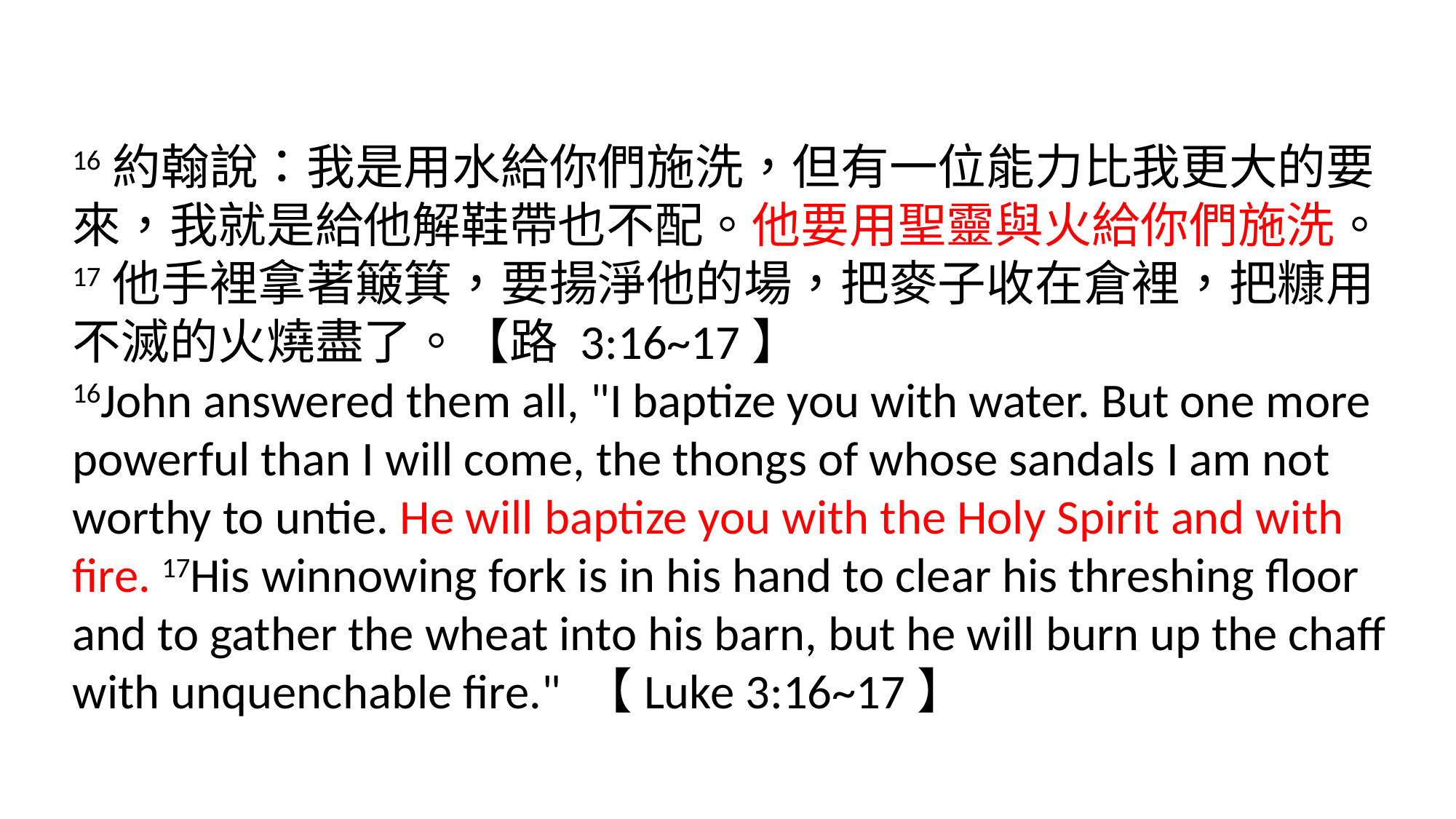

16約翰說：我是用水給你們施洗，但有一位能力比我更大的要來，我就是給他解鞋帶也不配。他要用聖靈與火給你們施洗。17他手裡拿著簸箕，要揚淨他的場，把麥子收在倉裡，把糠用不滅的火燒盡了。【路 3:16~17】
16John answered them all, "I baptize you with water. But one more powerful than I will come, the thongs of whose sandals I am not worthy to untie. He will baptize you with the Holy Spirit and with fire. 17His winnowing fork is in his hand to clear his threshing floor and to gather the wheat into his barn, but he will burn up the chaff with unquenchable fire." 【Luke 3:16~17】